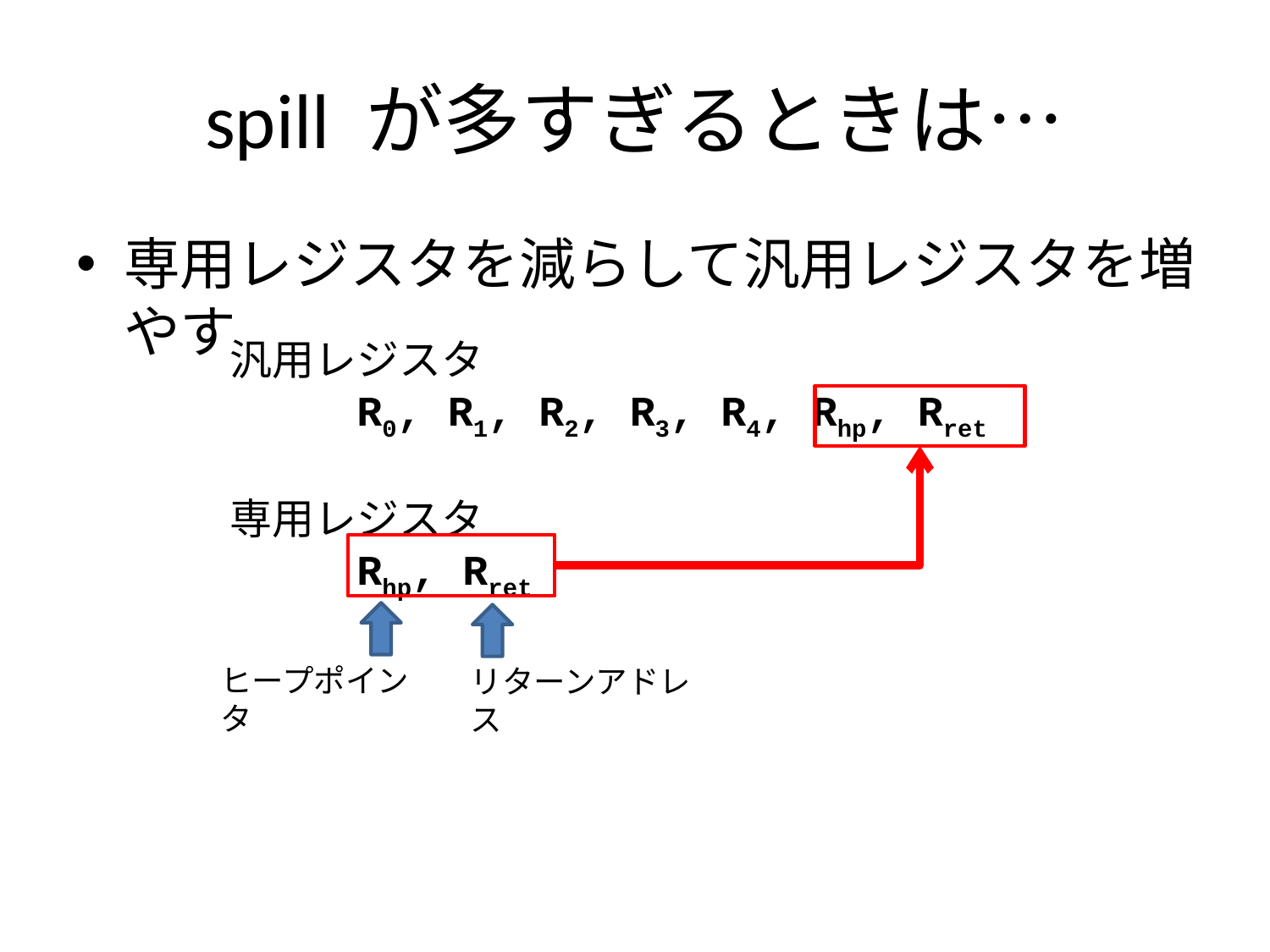

# spill が多すぎるときは…
専用レジスタを減らして汎用レジスタを増やす
汎用レジスタ
	R0, R1, R2, R3, R4, Rhp, Rret

専用レジスタ
	Rhp, Rret

ヒープポインタ
リターンアドレス